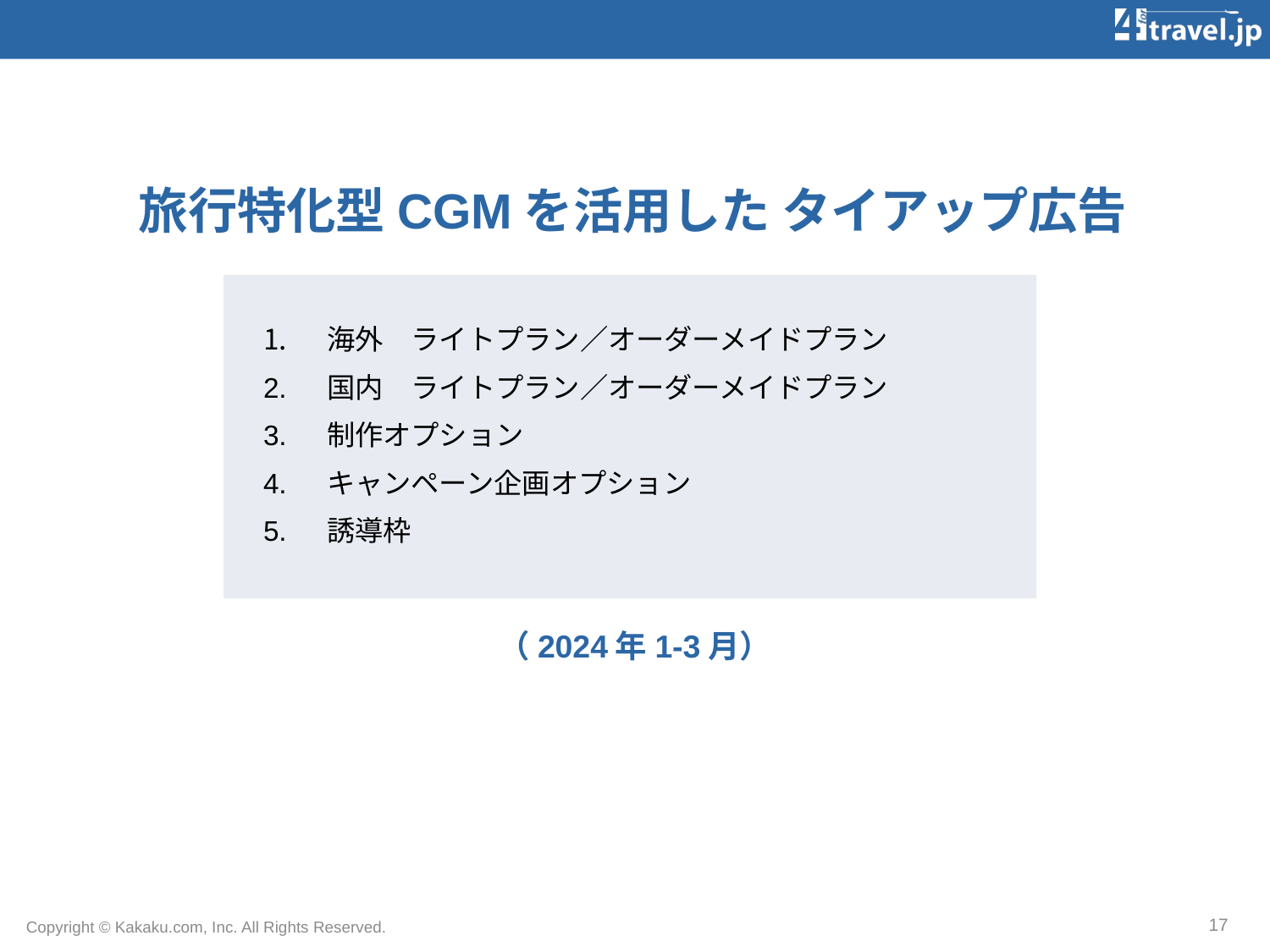

# 旅行特化型CGMを活用した タイアップ広告
海外　ライトプラン／オーダーメイドプラン
国内　ライトプラン／オーダーメイドプラン
制作オプション
キャンペーン企画オプション
誘導枠
（2024年1-3月）
17
Copyright © Kakaku.com, Inc. All Rights Reserved.